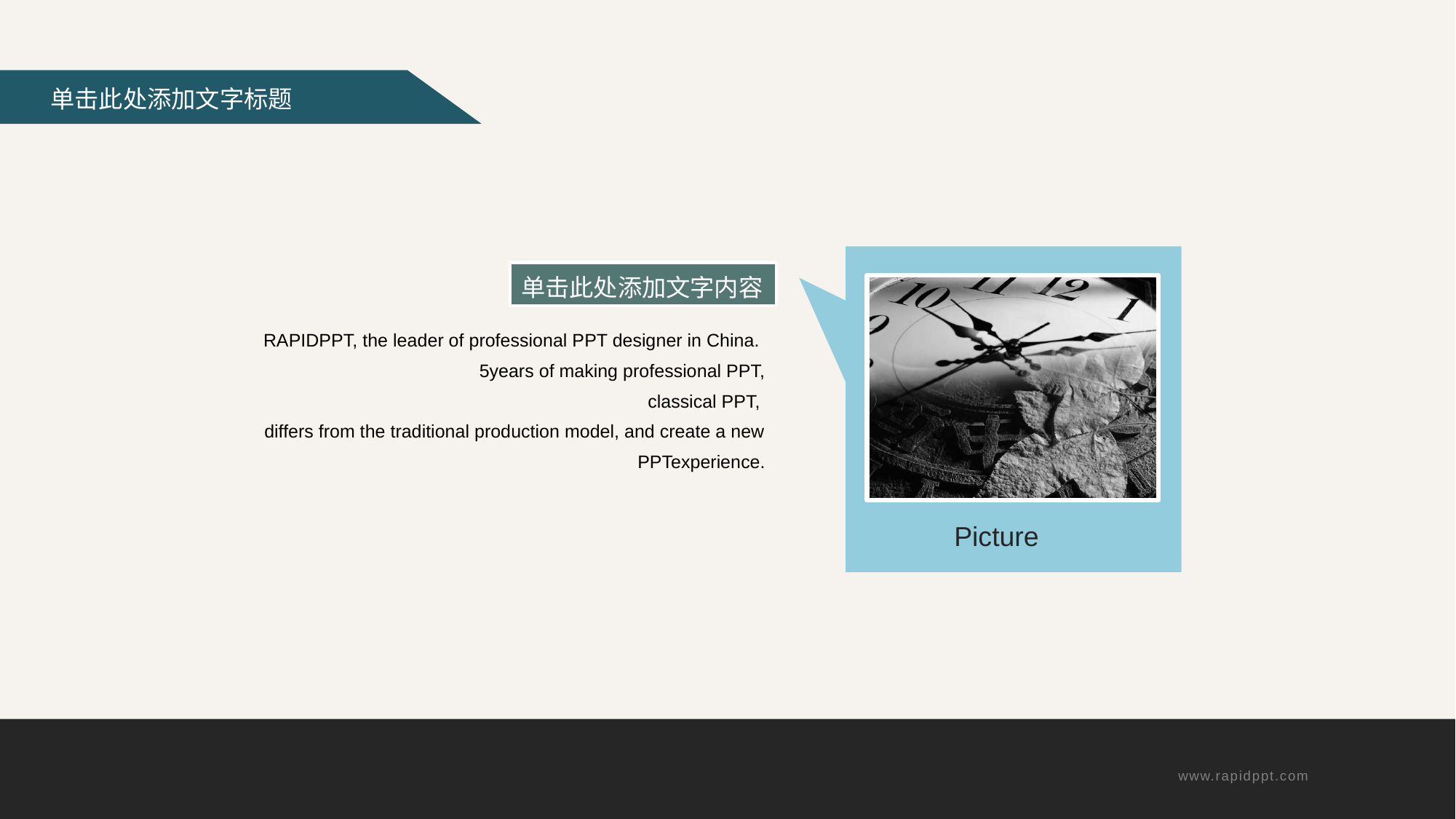

Picture
单击此处添加文字内容

RAPIDPPT, the leader of professional PPT designer in China.
5years of making professional PPT,
 classical PPT,
differs from the traditional production model, and create a new PPTexperience.